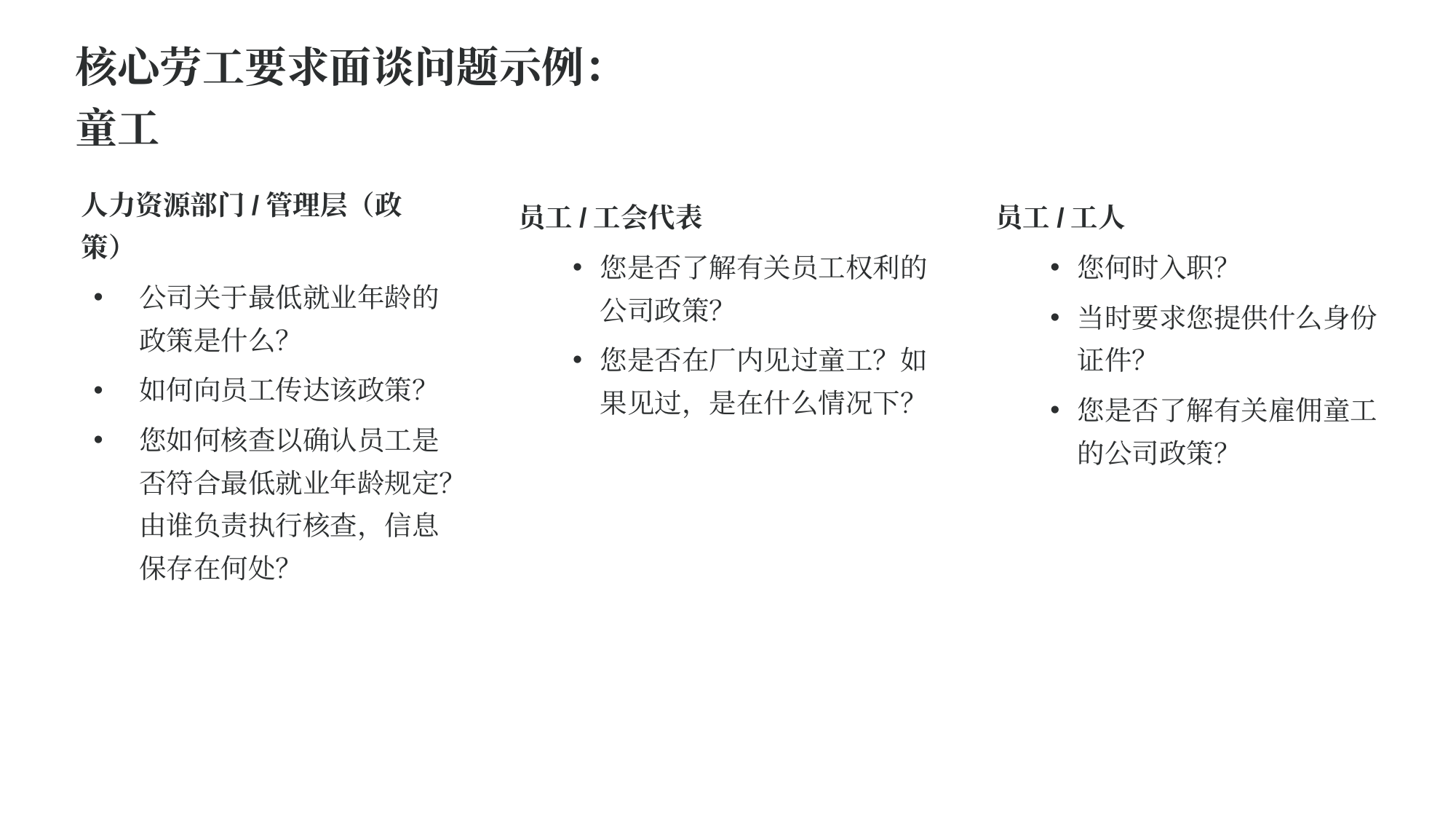

核心劳工要求面谈问题示例：
童工
人力资源部门/管理层（政策）
公司关于最低就业年龄的政策是什么？
如何向员工传达该政策？
您如何核查以确认员工是否符合最低就业年龄规定？由谁负责执行核查，信息保存在何处？
员工/工会代表
您是否了解有关员工权利的公司政策？
您是否在厂内见过童工？如果见过，是在什么情况下？
员工/工人
您何时入职？
当时要求您提供什么身份证件？
您是否了解有关雇佣童工的公司政策？